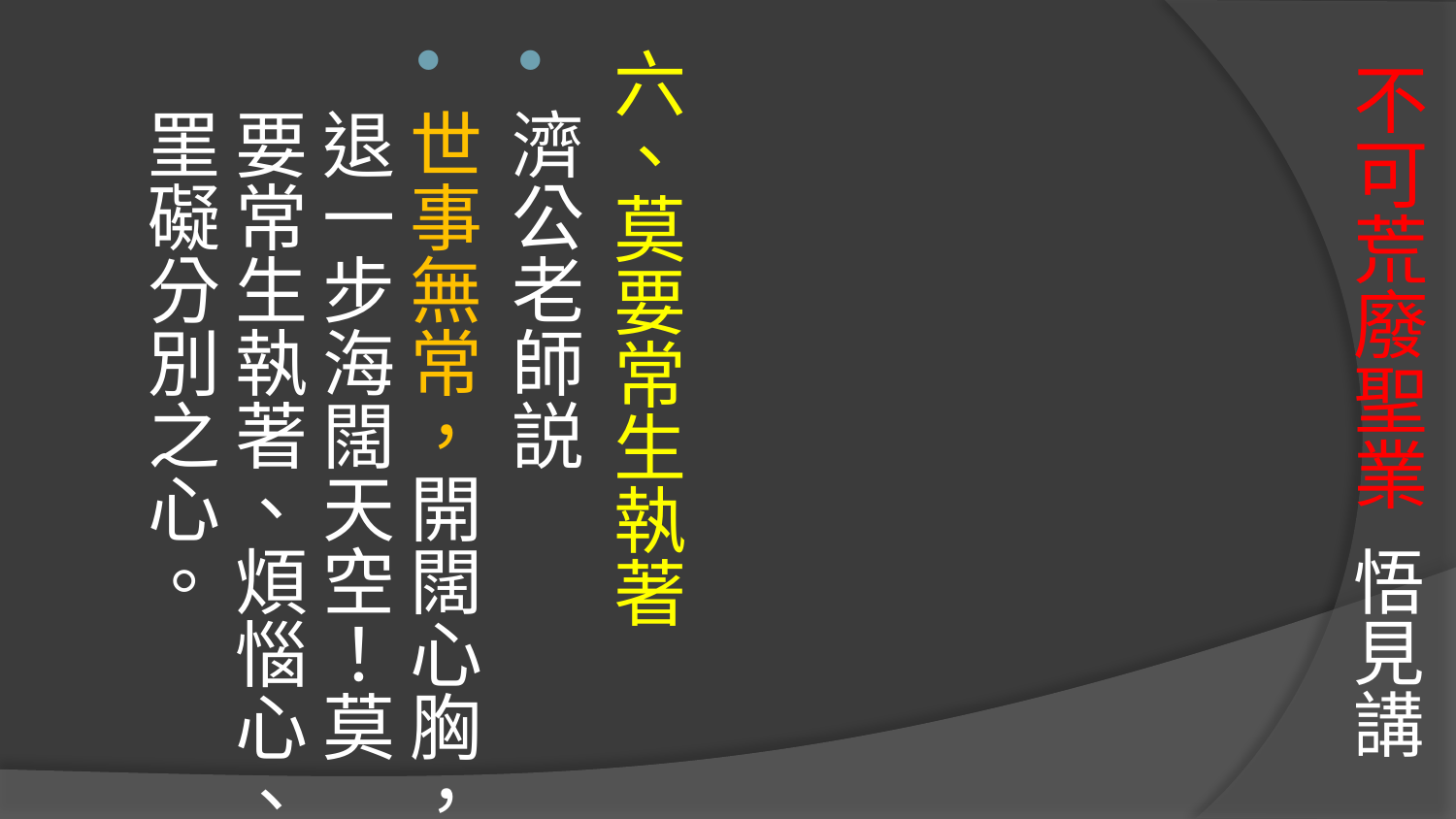

# 不可荒廢聖業  悟見講
六、莫要常生執著
濟公老師説
世事無常，開闊心胸，退一步海闊天空！莫要常生執著、煩惱心、罣礙分別之心。